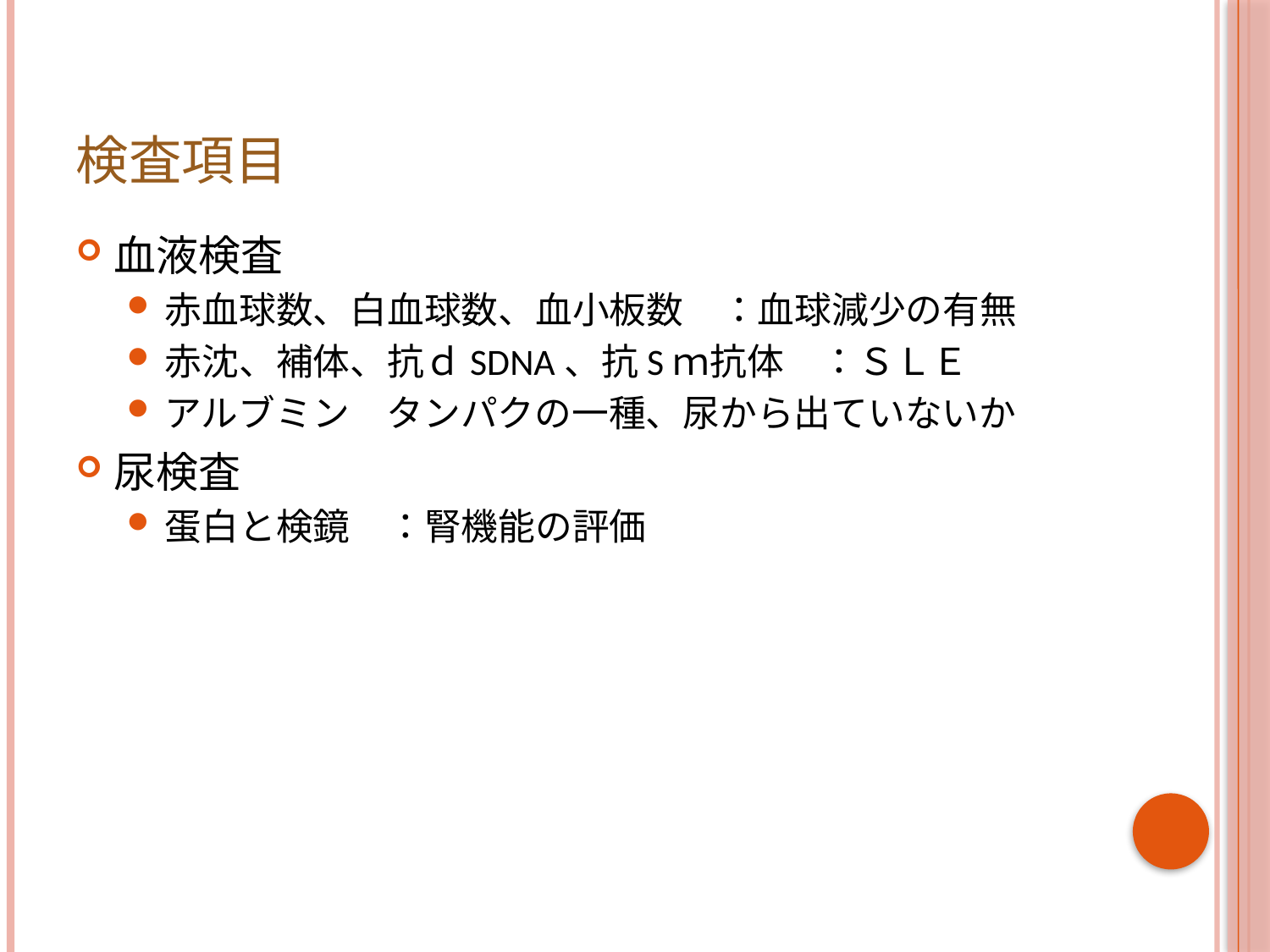

# 検査項目
血液検査
赤血球数、白血球数、血小板数　：血球減少の有無
赤沈、補体、抗ｄSDNA、抗Sｍ抗体　：ＳＬＥ
アルブミン　タンパクの一種、尿から出ていないか
尿検査
蛋白と検鏡　：腎機能の評価